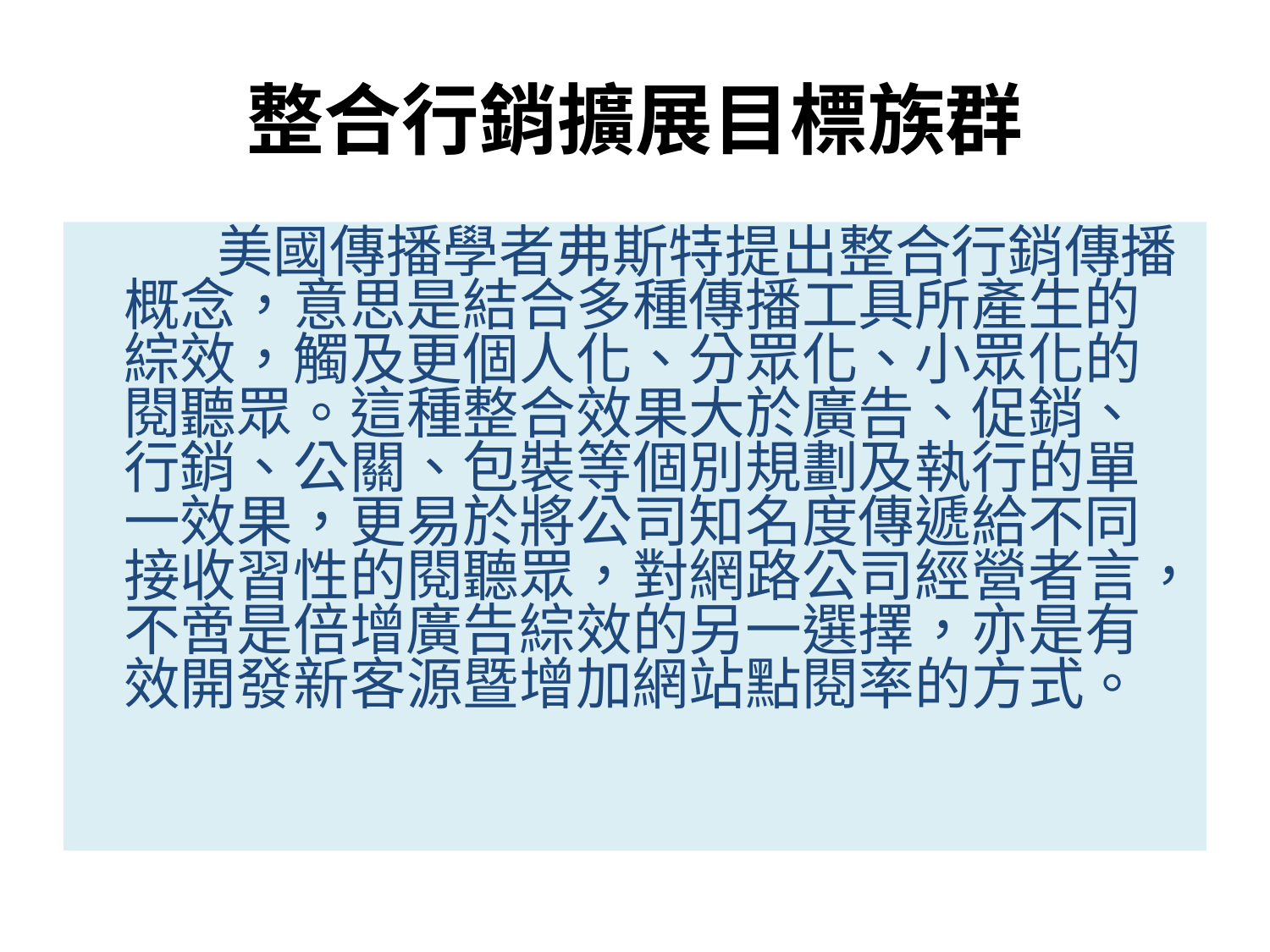

# 整合行銷擴展目標族群
          美國傳播學者弗斯特提出整合行銷傳播概念，意思是結合多種傳播工具所產生的綜效，觸及更個人化、分眾化、小眾化的閱聽眾。這種整合效果大於廣告、促銷、行銷、公關、包裝等個別規劃及執行的單一效果，更易於將公司知名度傳遞給不同接收習性的閱聽眾，對網路公司經營者言，不啻是倍增廣告綜效的另一選擇，亦是有效開發新客源暨增加網站點閱率的方式。